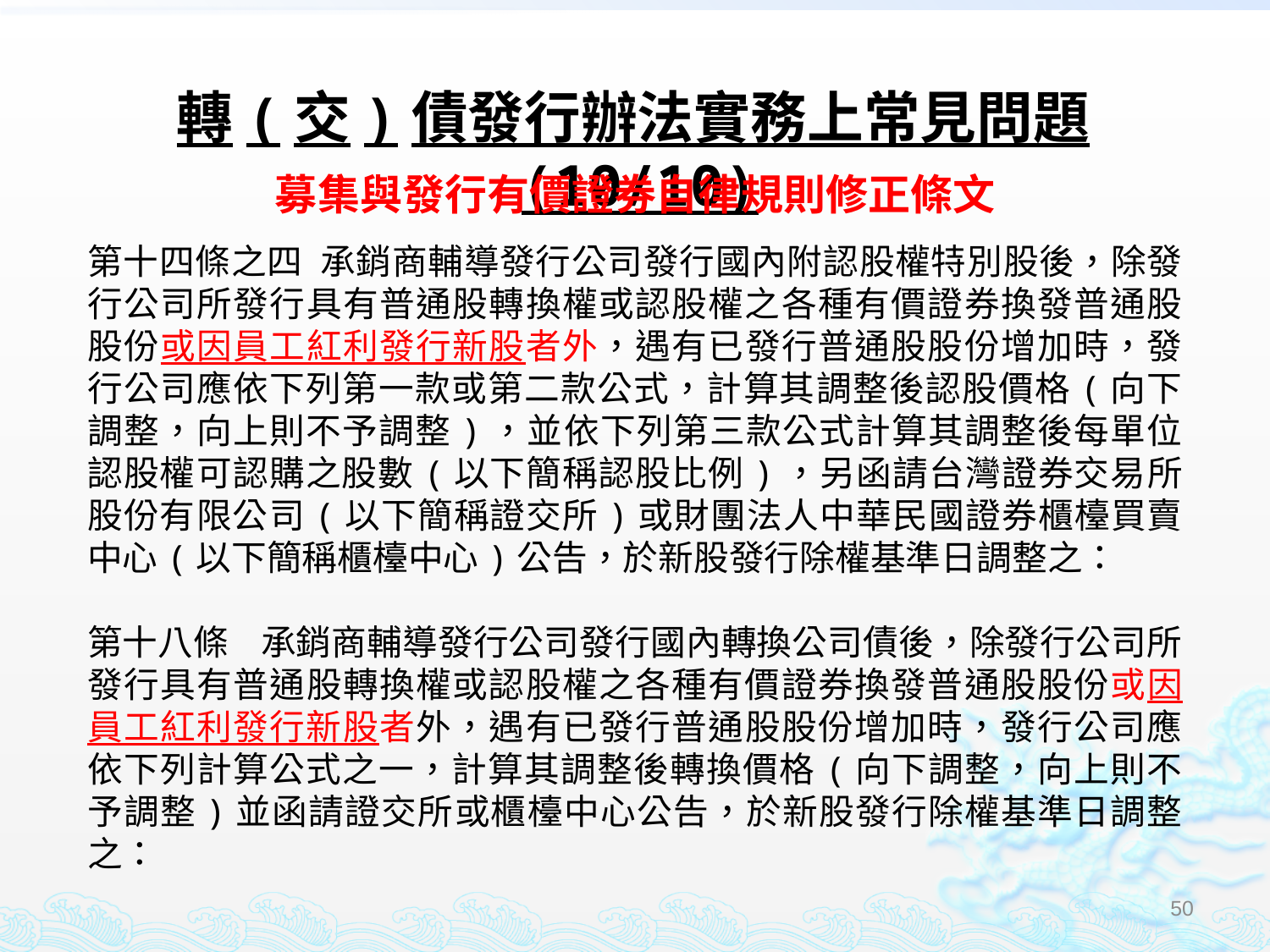

轉(交)債發行辦法實務上常見問題(10/10)
募集與發行有價證券自律規則修正條文

第十四條之四  承銷商輔導發行公司發行國內附認股權特別股後，除發行公司所發行具有普通股轉換權或認股權之各種有價證券換發普通股股份或因員工紅利發行新股者外，遇有已發行普通股股份增加時，發行公司應依下列第一款或第二款公式，計算其調整後認股價格(向下調整，向上則不予調整)，並依下列第三款公式計算其調整後每單位認股權可認購之股數(以下簡稱認股比例)，另函請台灣證券交易所股份有限公司(以下簡稱證交所)或財團法人中華民國證券櫃檯買賣中心(以下簡稱櫃檯中心)公告，於新股發行除權基準日調整之：

第十八條    承銷商輔導發行公司發行國內轉換公司債後，除發行公司所發行具有普通股轉換權或認股權之各種有價證券換發普通股股份或因員工紅利發行新股者外，遇有已發行普通股股份增加時，發行公司應依下列計算公式之一，計算其調整後轉換價格(向下調整，向上則不予調整)並函請證交所或櫃檯中心公告，於新股發行除權基準日調整之：
50